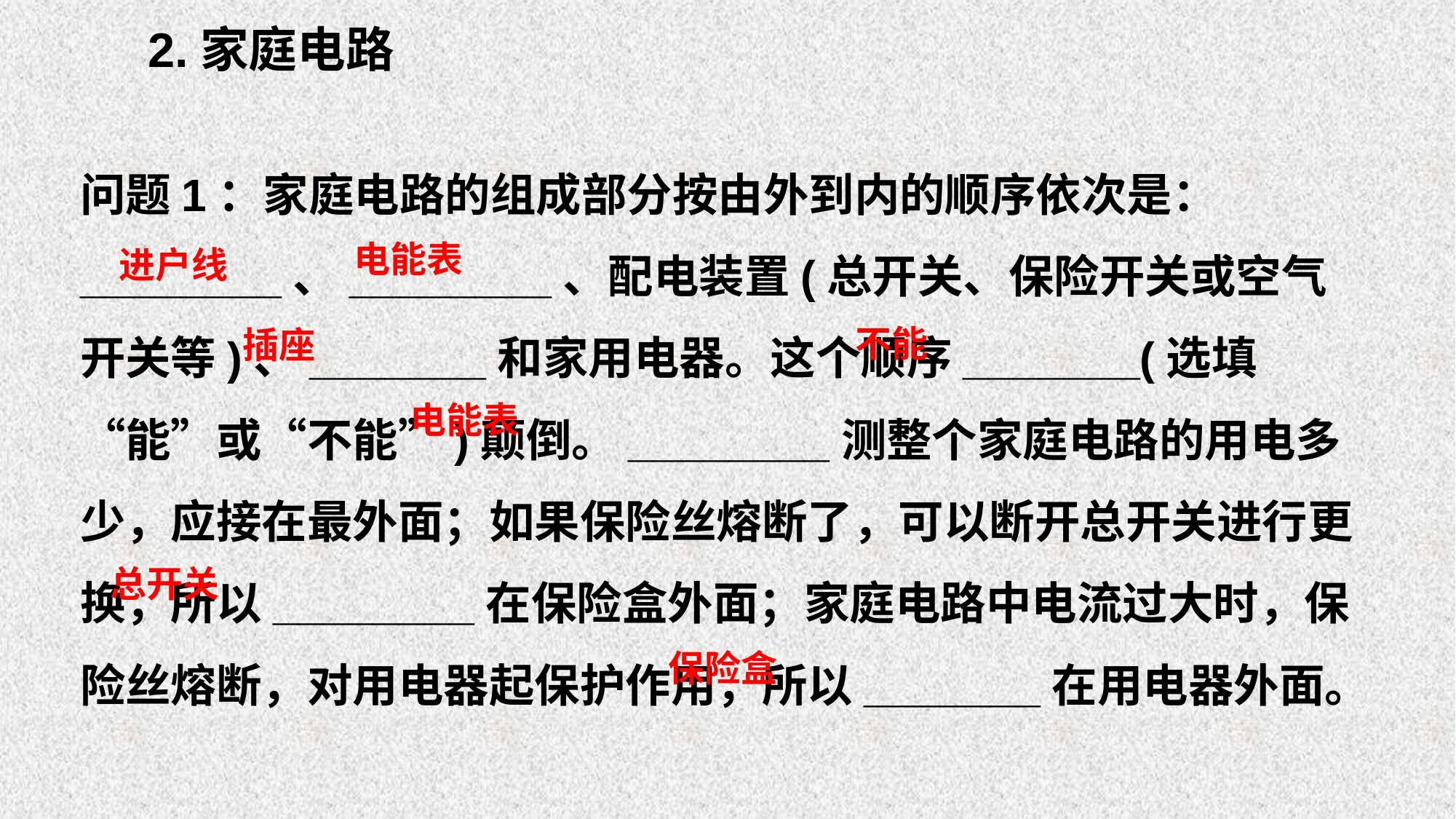

2.家庭电路
问题1：家庭电路的组成部分按由外到内的顺序依次是：________、________、配电装置(总开关、保险开关或空气开关等)、_______和家用电器。这个顺序_______(选填“能”或“不能”)颠倒。________测整个家庭电路的用电多少，应接在最外面；如果保险丝熔断了，可以断开总开关进行更换，所以________在保险盒外面；家庭电路中电流过大时，保险丝熔断，对用电器起保护作用，所以_______在用电器外面。
电能表
进户线
不能
插座
电能表
总开关
保险盒